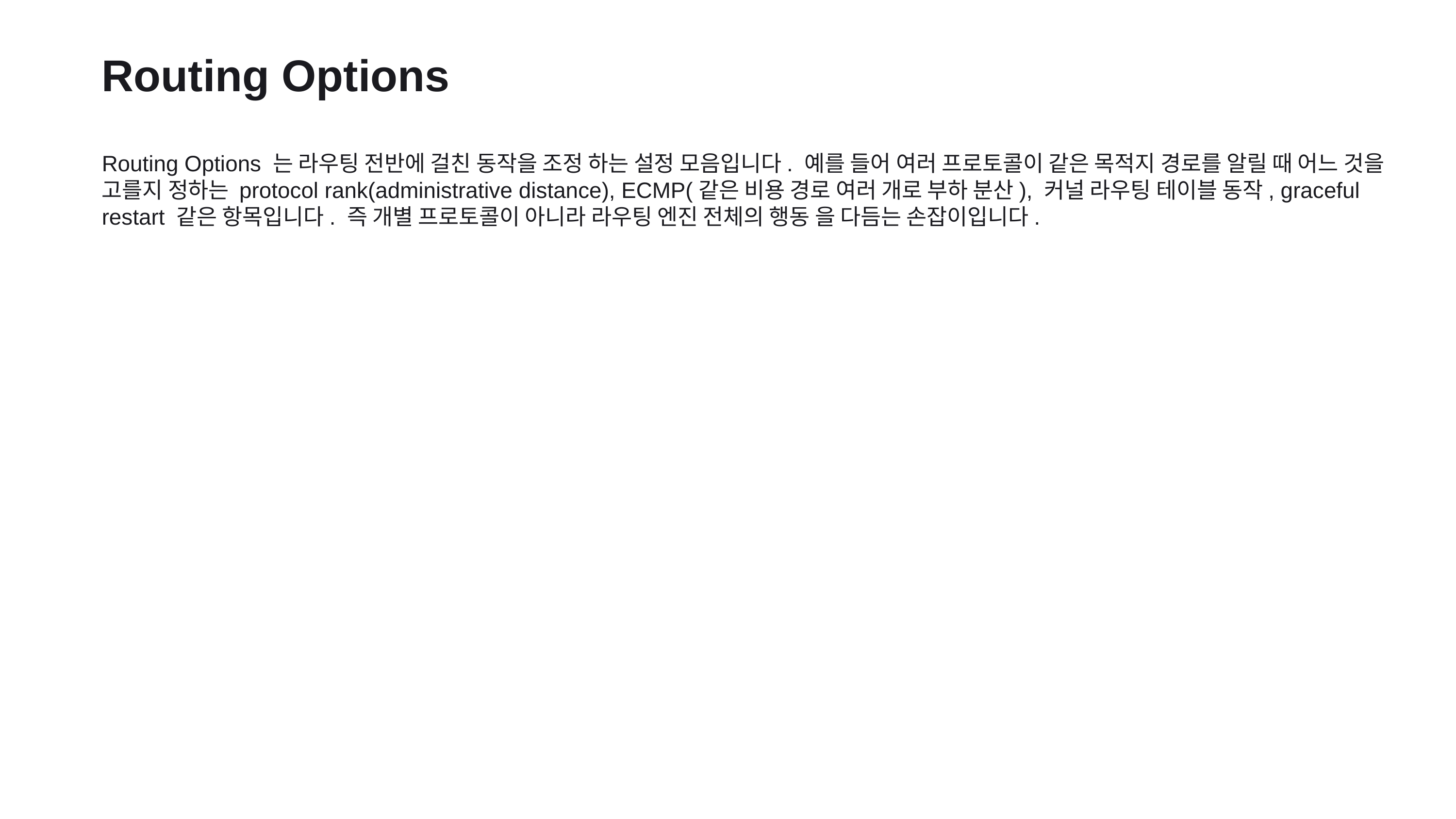

Routing Options
Routing Options 는 라우팅 전반에 걸친 동작을 조정 하는 설정 모음입니다. 예를 들어 여러 프로토콜이 같은 목적지 경로를 알릴 때 어느 것을 고를지 정하는 protocol rank(administrative distance), ECMP(같은 비용 경로 여러 개로 부하 분산), 커널 라우팅 테이블 동작, graceful restart 같은 항목입니다. 즉 개별 프로토콜이 아니라 라우팅 엔진 전체의 행동 을 다듬는 손잡이입니다.